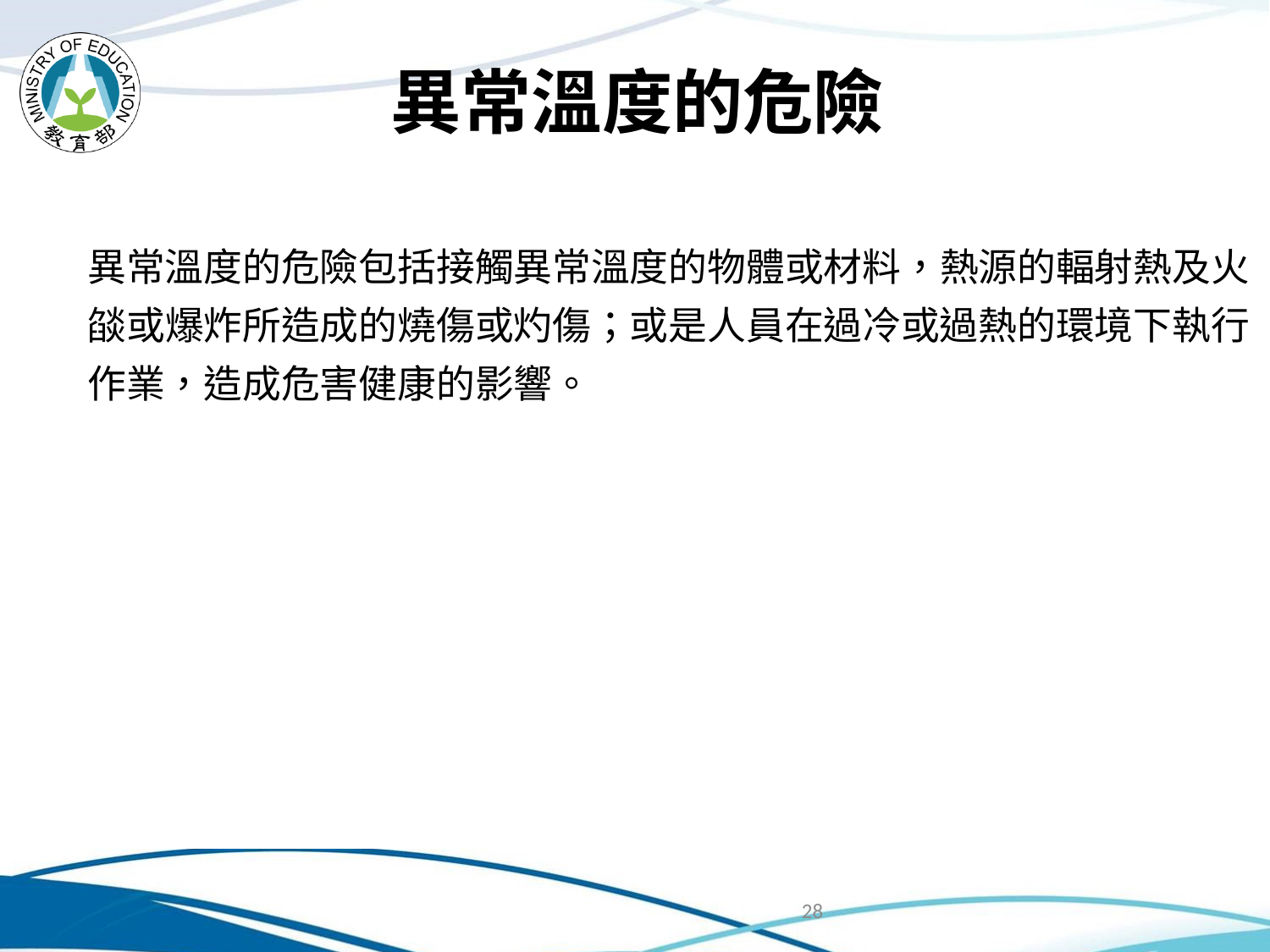

異常溫度的危險
異常溫度的危險包括接觸異常溫度的物體或材料，熱源的輻射熱及火燄或爆炸所造成的燒傷或灼傷；或是人員在過冷或過熱的環境下執行作業，造成危害健康的影響。
28